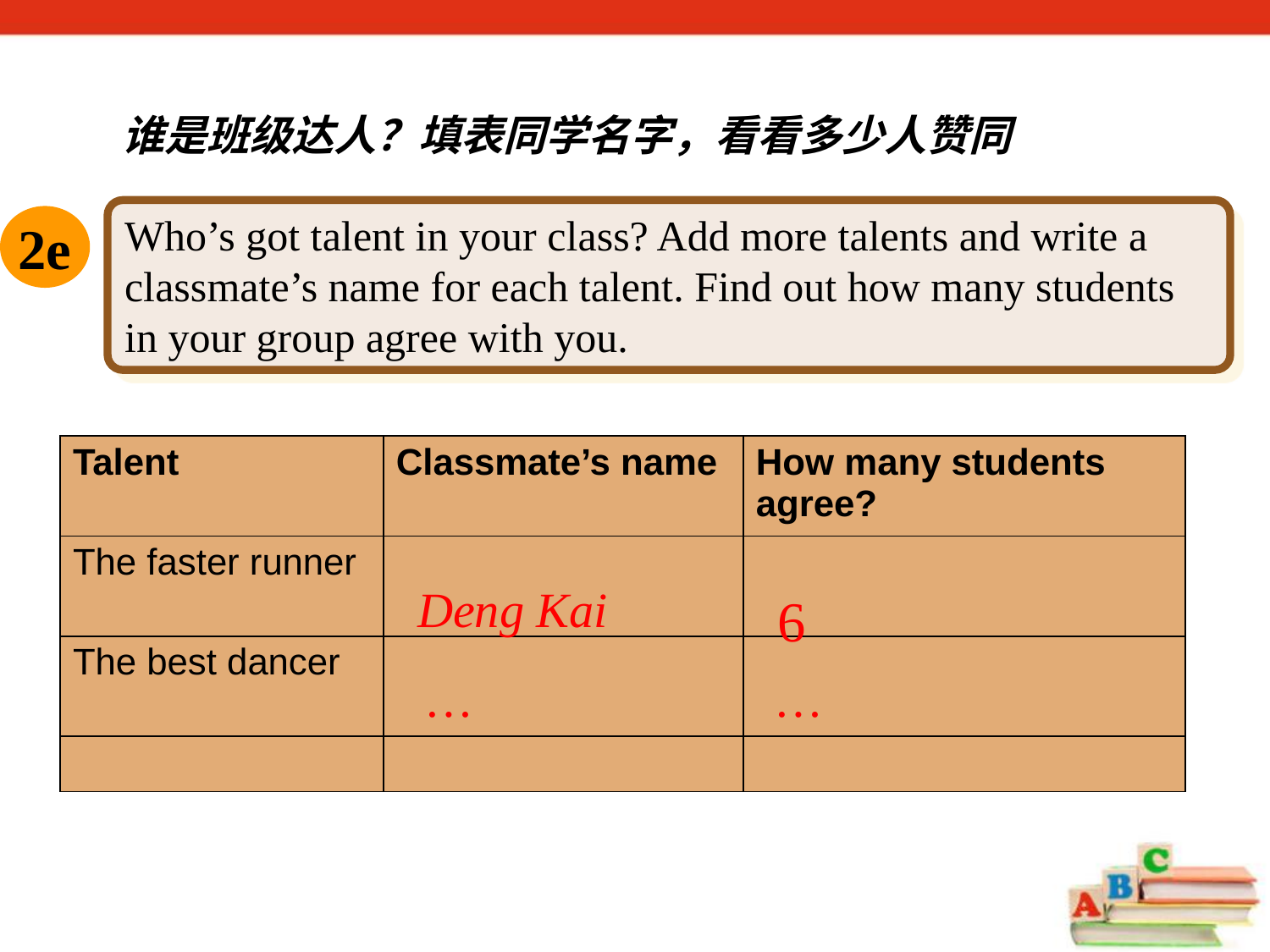

谁是班级达人？填表同学名字，看看多少人赞同
Who’s got talent in your class? Add more talents and write a
classmate’s name for each talent. Find out how many students
in your group agree with you.
2e
| Talent | Classmate’s name | How many students agree? |
| --- | --- | --- |
| The faster runner |  |  |
| The best dancer |  |  |
|  |  |  |
Deng Kai
6
…
…